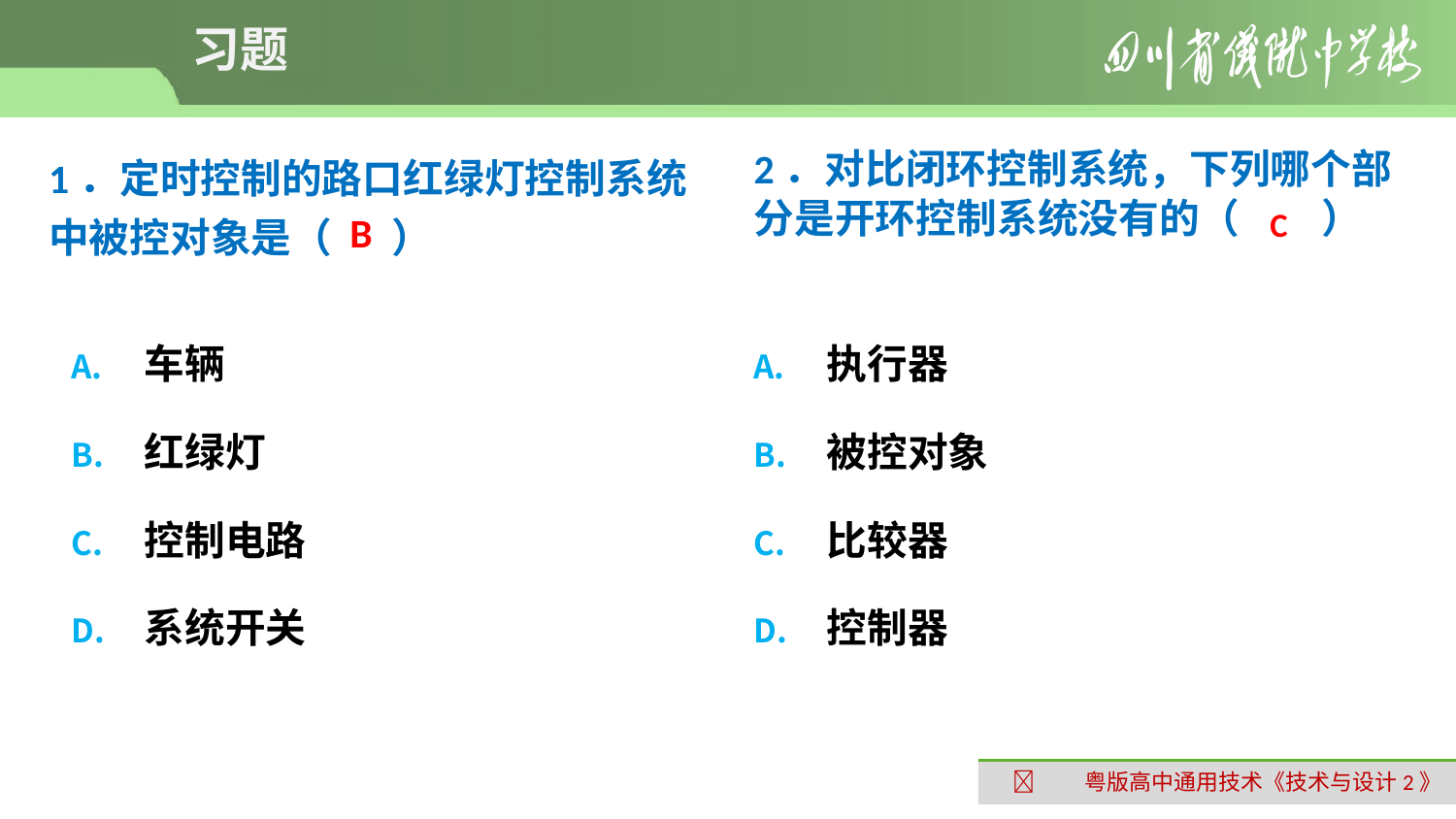

# 习题
1．定时控制的路口红绿灯控制系统中被控对象是（　  ）
2．对比闭环控制系统，下列哪个部分是开环控制系统没有的（　　）

C
B
车辆
红绿灯
控制电路
系统开关
执行器
被控对象
比较器
控制器